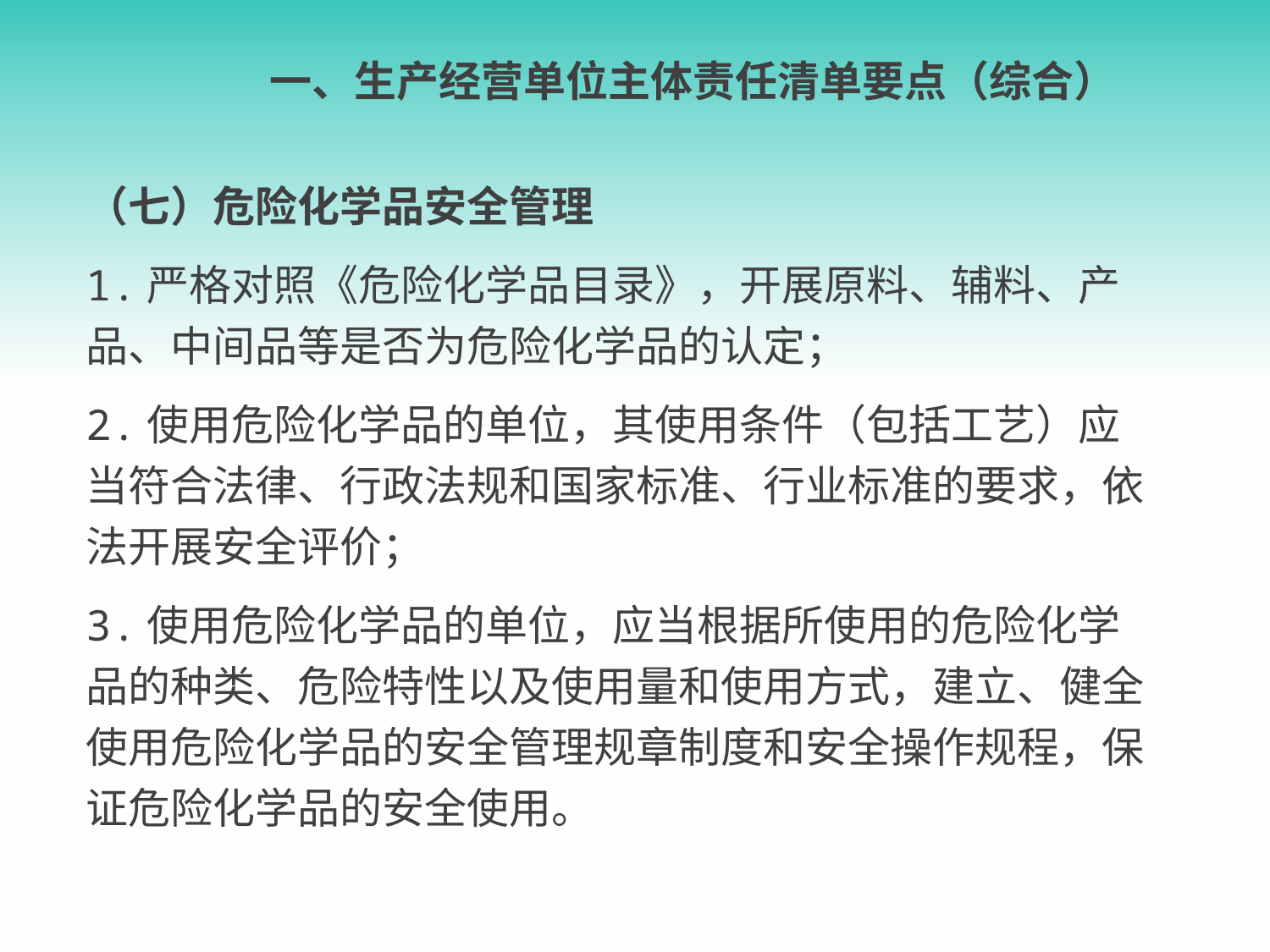

# 一、生产经营单位主体责任清单要点（综合）
（七）危险化学品安全管理
1.严格对照《危险化学品目录》，开展原料、辅料、产品、中间品等是否为危险化学品的认定；
2.使用危险化学品的单位，其使用条件（包括工艺）应当符合法律、行政法规和国家标准、行业标准的要求，依法开展安全评价；
3.使用危险化学品的单位，应当根据所使用的危险化学品的种类、危险特性以及使用量和使用方式，建立、健全使用危险化学品的安全管理规章制度和安全操作规程，保证危险化学品的安全使用。